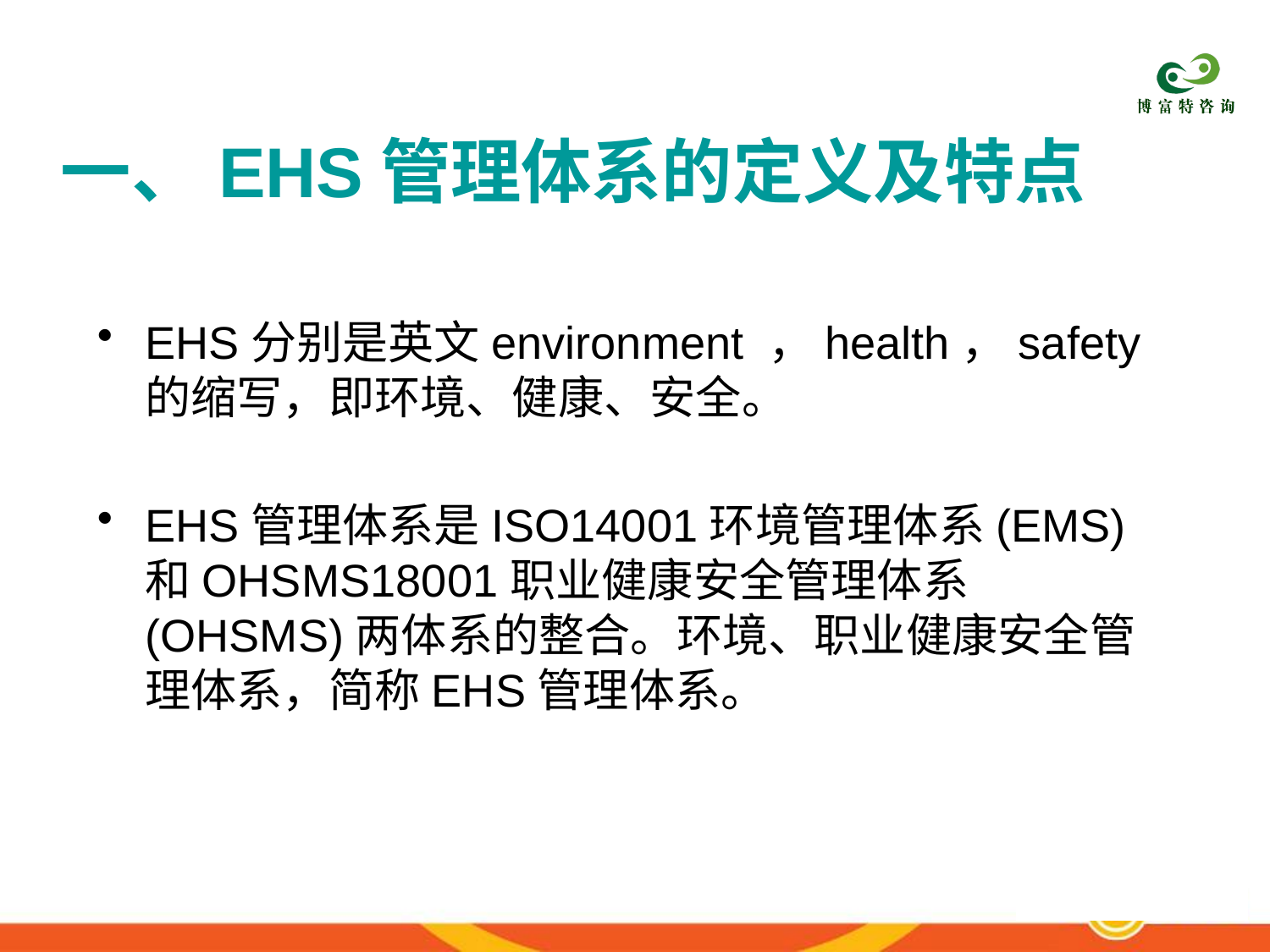

# 一、EHS管理体系的定义及特点
EHS分别是英文environment ，health，safety的缩写，即环境、健康、安全。

EHS管理体系是ISO14001环境管理体系(EMS)和OHSMS18001职业健康安全管理体系(OHSMS)两体系的整合。环境、职业健康安全管理体系，简称EHS管理体系。